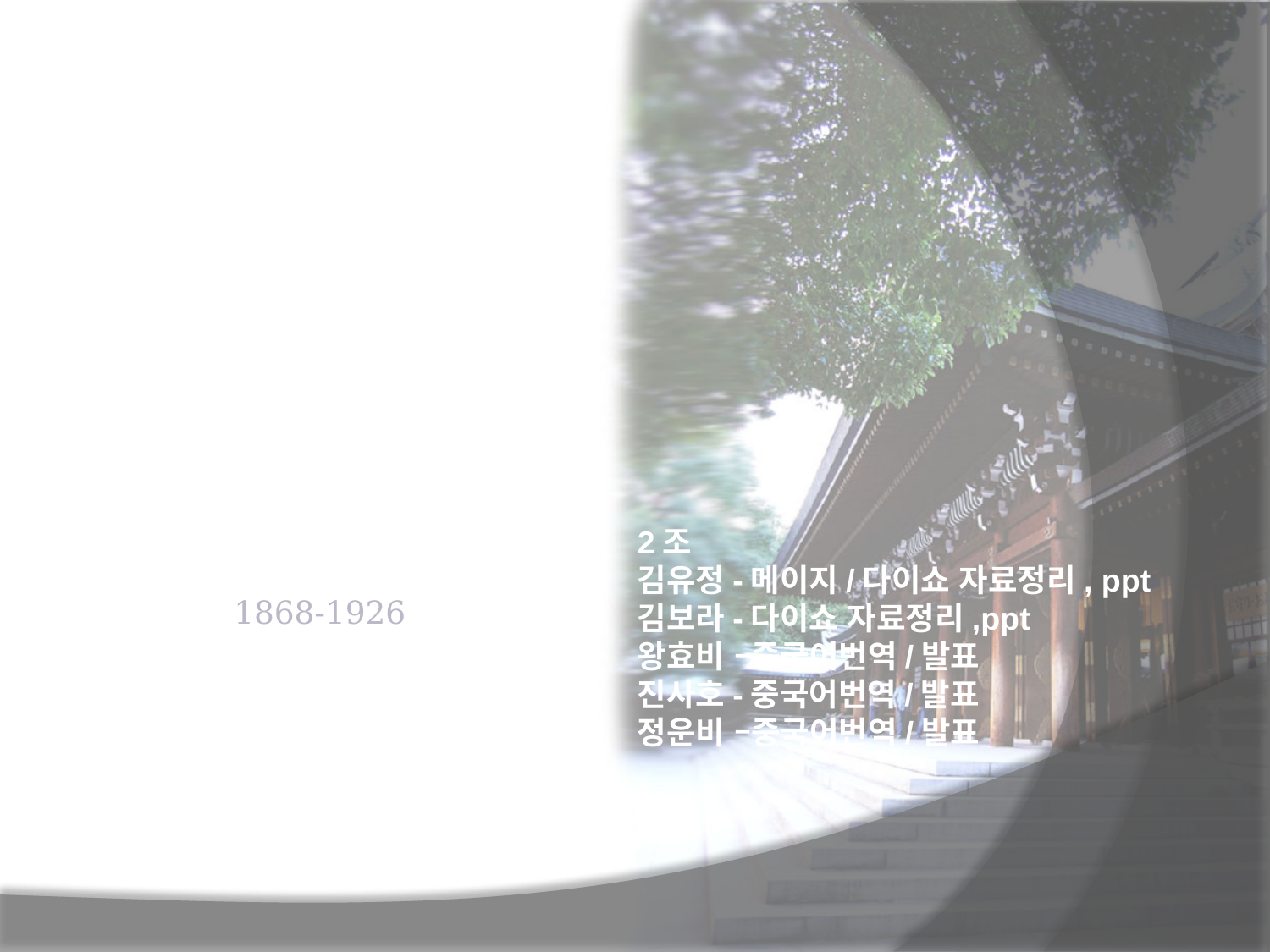

明治から
大正まで
2조
김유정-메이지/다이쇼 자료정리, ppt
김보라-다이쇼 자료정리,ppt
왕효비 –중국어번역/발표
진사호-중국어번역/발표
정운비 –중국어번역/발표
1868-1926